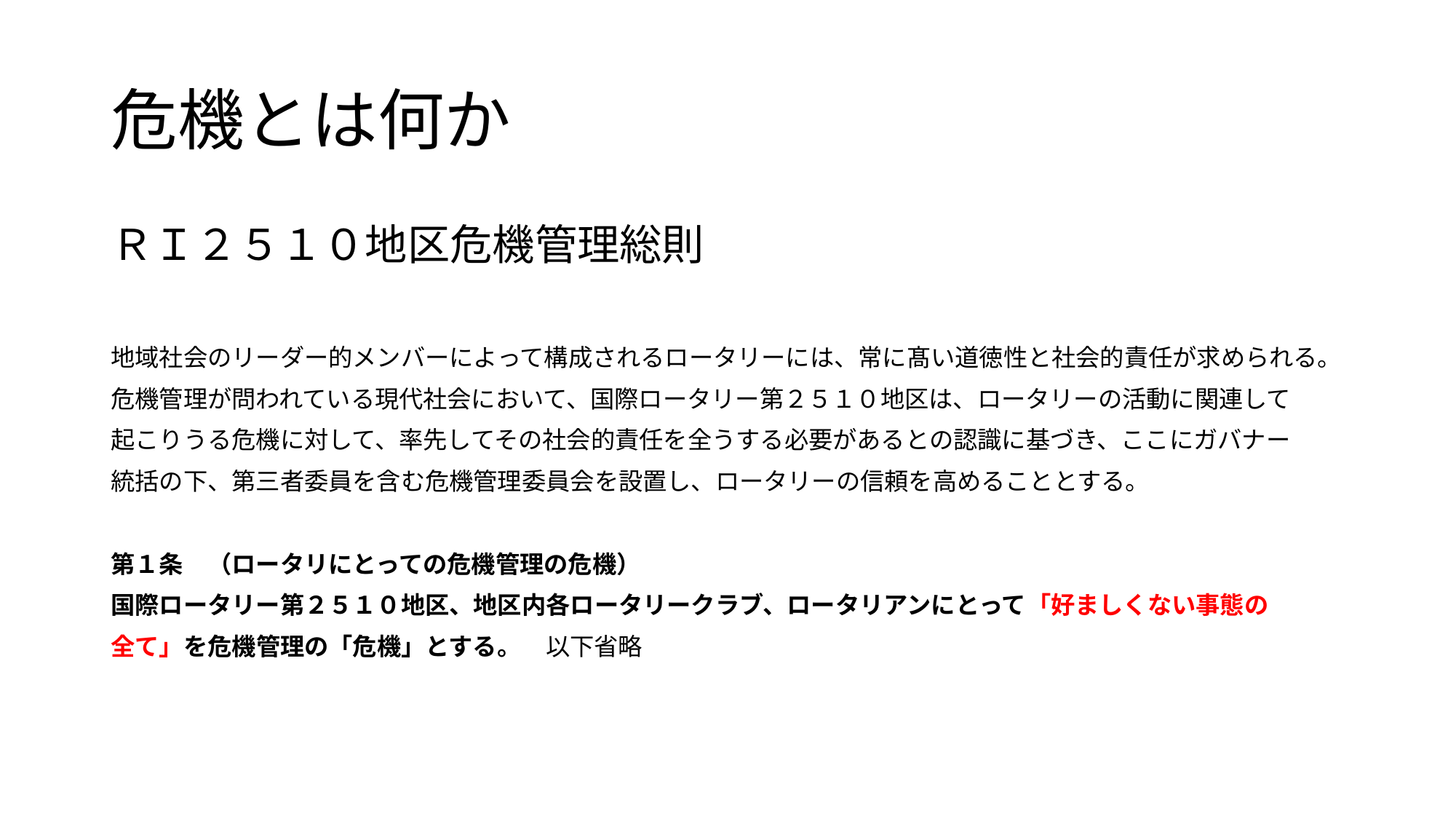

# 危機とは何か
ＲＩ２５１０地区危機管理総則

地域社会のリーダー的メンバーによって構成されるロータリーには、常に髙い道徳性と社会的責任が求められる。
危機管理が問われている現代社会において、国際ロータリー第２５１０地区は、ロータリーの活動に関連して
起こりうる危機に対して、率先してその社会的責任を全うする必要があるとの認識に基づき、ここにガバナー
統括の下、第三者委員を含む危機管理委員会を設置し、ロータリーの信頼を高めることとする。

第１条　（ロータリにとっての危機管理の危機）
国際ロータリー第２５１０地区、地区内各ロータリークラブ、ロータリアンにとって「好ましくない事態の
全て」を危機管理の「危機」とする。　以下省略